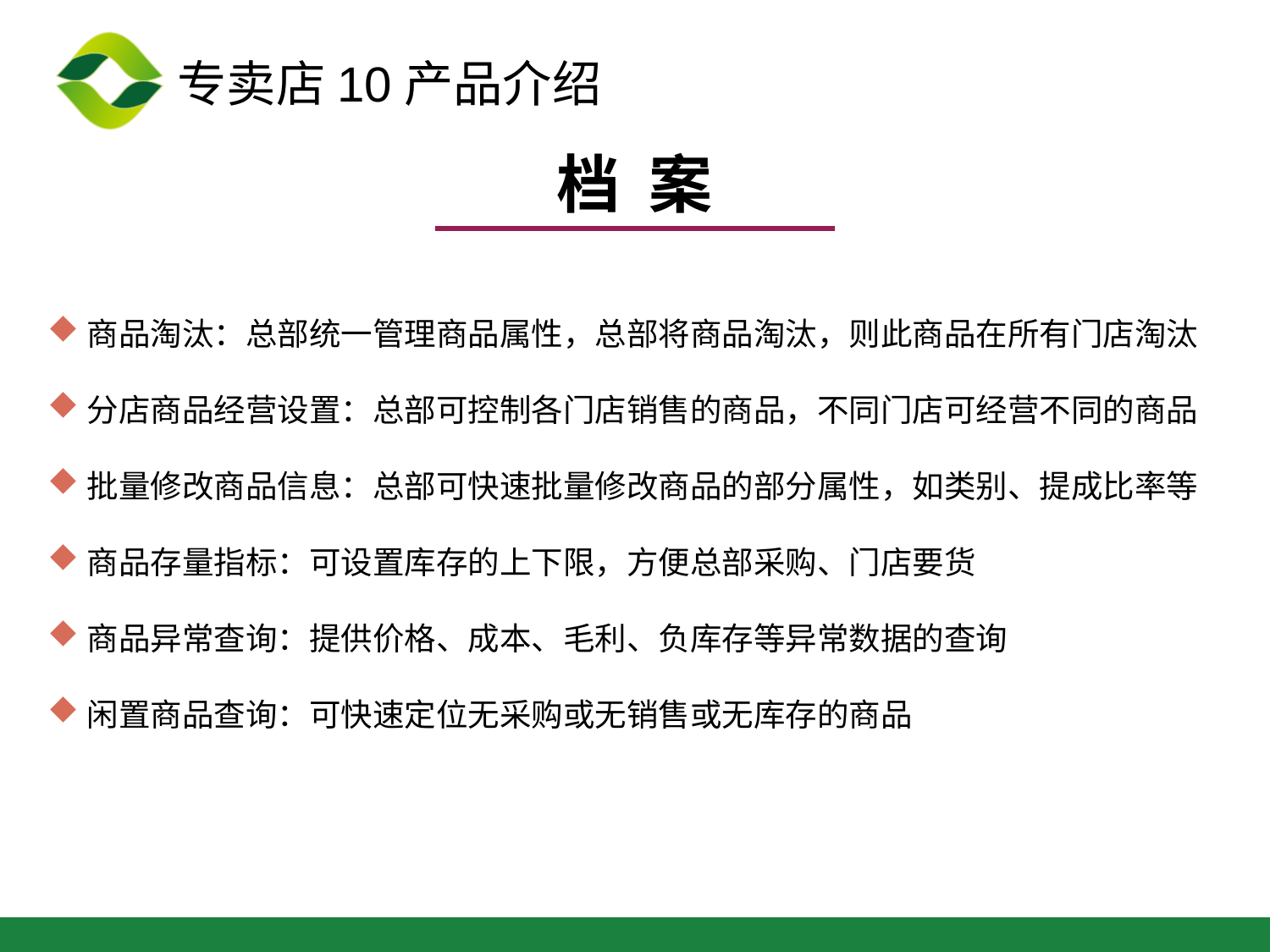

档  案

商品淘汰：总部统一管理商品属性，总部将商品淘汰，则此商品在所有门店淘汰
分店商品经营设置：总部可控制各门店销售的商品，不同门店可经营不同的商品
批量修改商品信息：总部可快速批量修改商品的部分属性，如类别、提成比率等
商品存量指标：可设置库存的上下限，方便总部采购、门店要货
商品异常查询：提供价格、成本、毛利、负库存等异常数据的查询
闲置商品查询：可快速定位无采购或无销售或无库存的商品